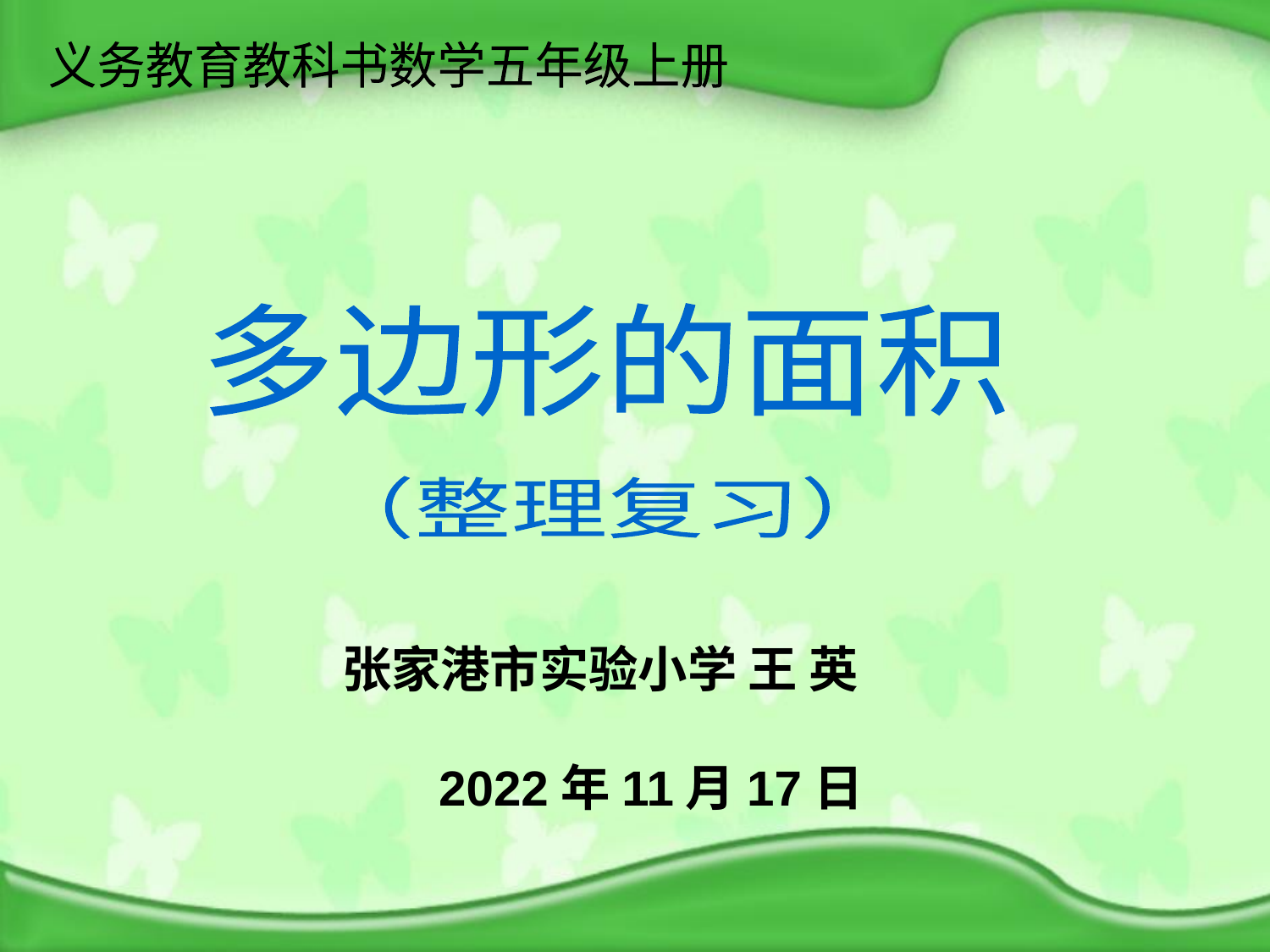

义务教育教科书数学五年级上册
多边形的面积
（整理复习）
张家港市实验小学 王 英

       2022年11月17日